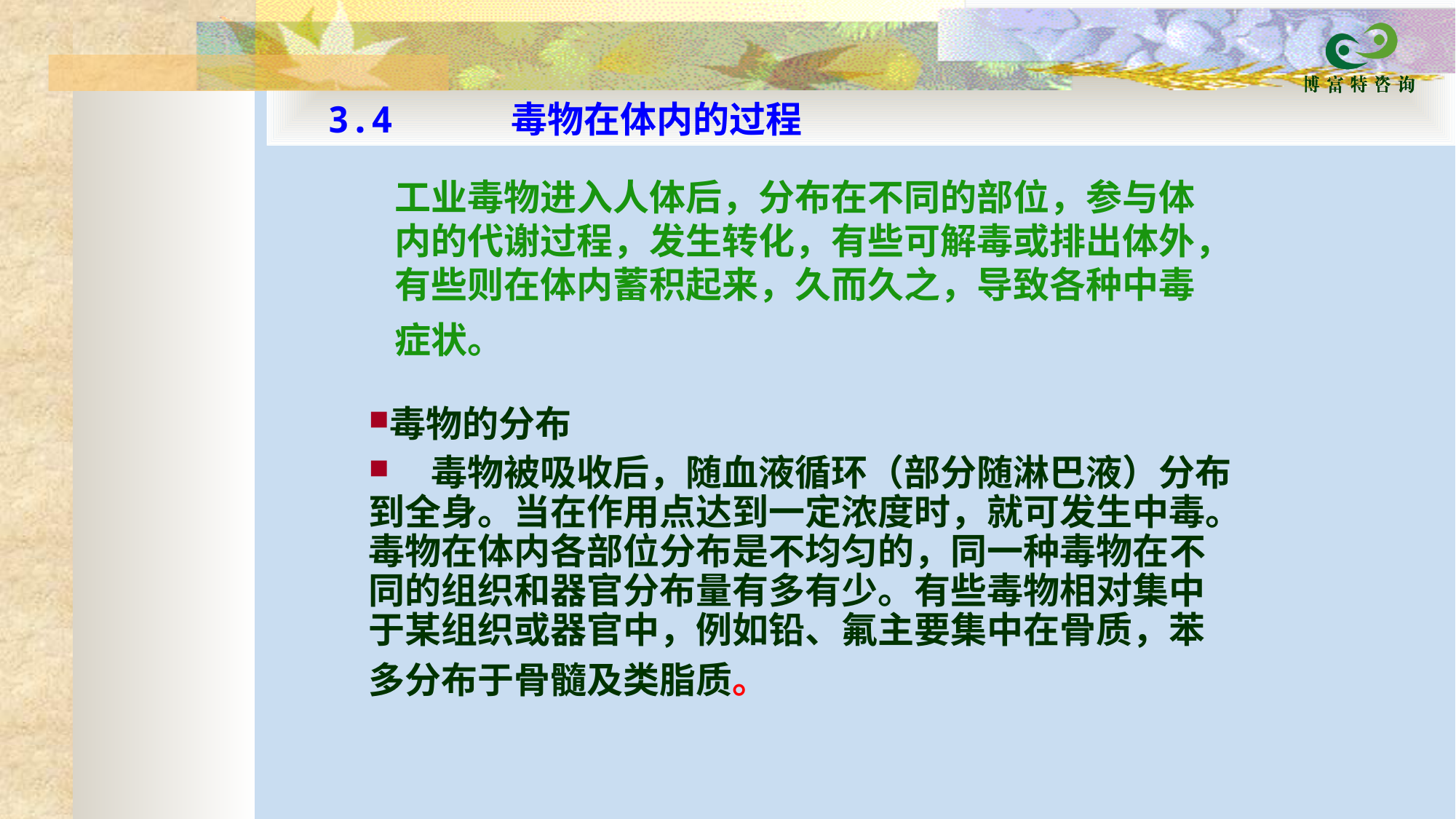

3.4     毒物在体内的过程
工业毒物进入人体后，分布在不同的部位，参与体内的代谢过程，发生转化，有些可解毒或排出体外，有些则在体内蓄积起来，久而久之，导致各种中毒症状。
毒物的分布
    毒物被吸收后，随血液循环（部分随淋巴液）分布到全身。当在作用点达到一定浓度时，就可发生中毒。毒物在体内各部位分布是不均匀的，同一种毒物在不同的组织和器官分布量有多有少。有些毒物相对集中于某组织或器官中，例如铅、氟主要集中在骨质，苯多分布于骨髓及类脂质。